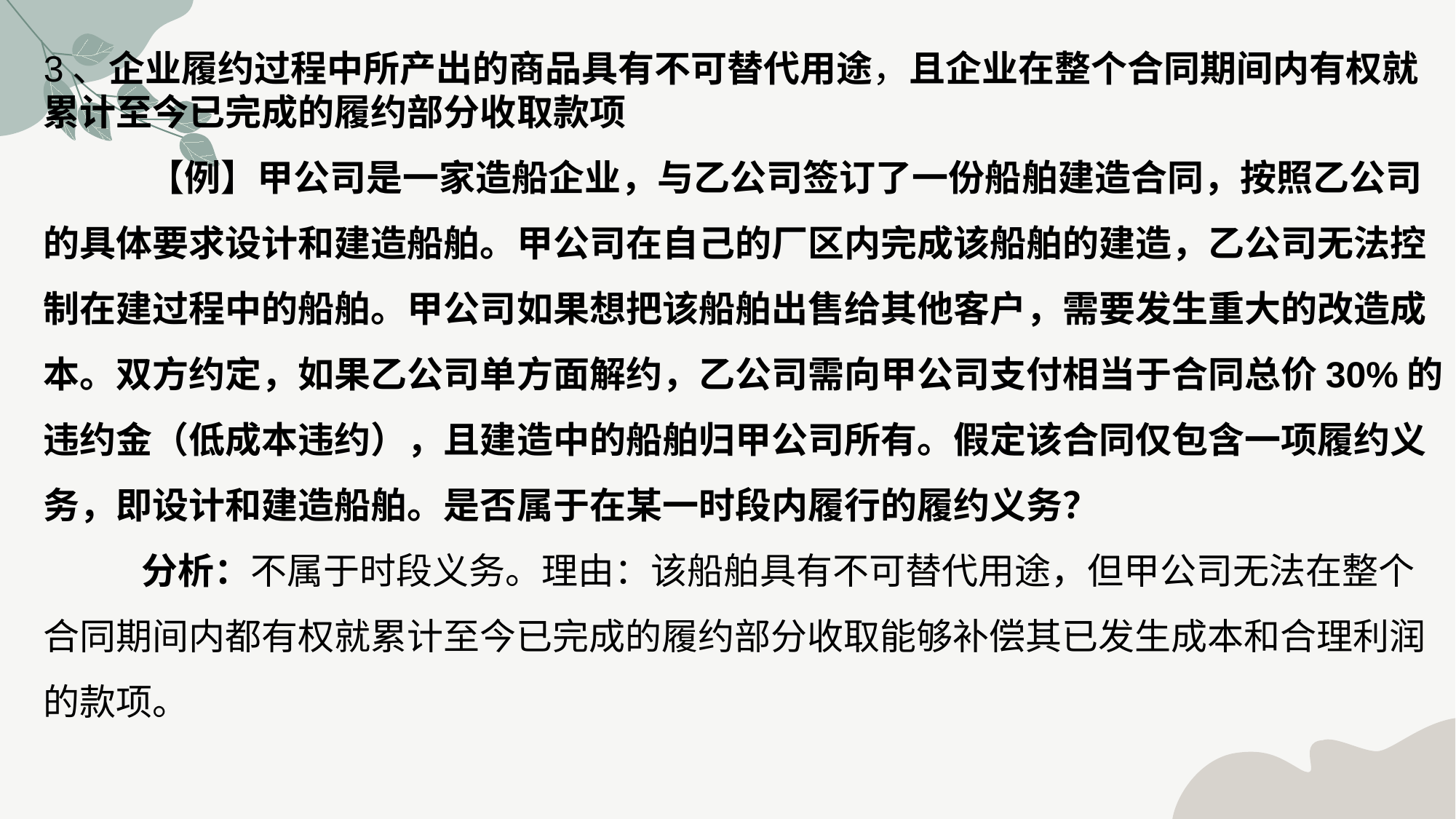

3、企业履约过程中所产出的商品具有不可替代用途，且企业在整个合同期间内有权就累计至今已完成的履约部分收取款项　　【例】甲公司是一家造船企业，与乙公司签订了一份船舶建造合同，按照乙公司的具体要求设计和建造船舶。甲公司在自己的厂区内完成该船舶的建造，乙公司无法控制在建过程中的船舶。甲公司如果想把该船舶出售给其他客户，需要发生重大的改造成本。双方约定，如果乙公司单方面解约，乙公司需向甲公司支付相当于合同总价30%的违约金（低成本违约），且建造中的船舶归甲公司所有。假定该合同仅包含一项履约义务，即设计和建造船舶。是否属于在某一时段内履行的履约义务？
       分析：不属于时段义务。理由：该船舶具有不可替代用途，但甲公司无法在整个合同期间内都有权就累计至今已完成的履约部分收取能够补偿其已发生成本和合理利润的款项。